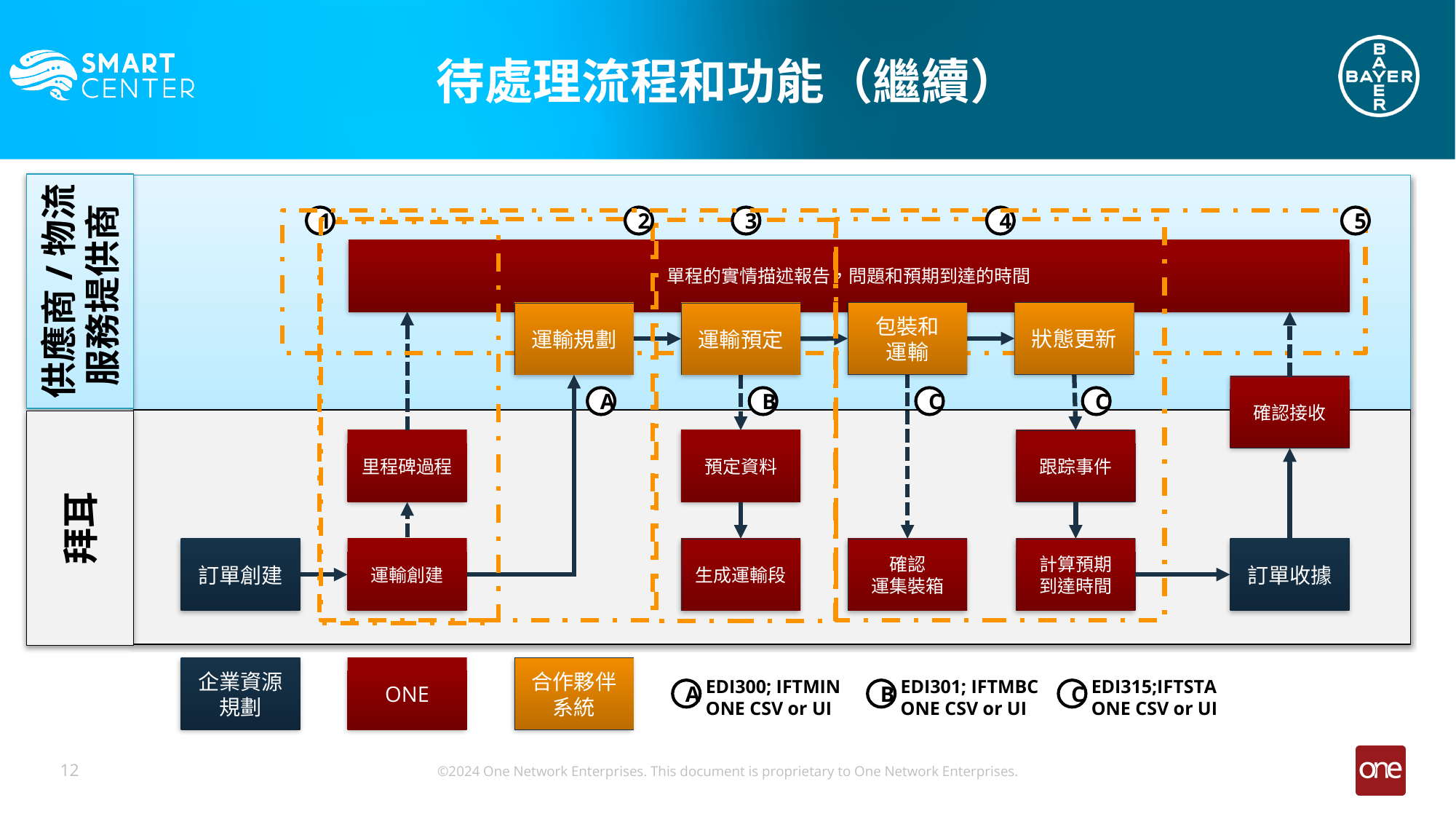

待處理流程和功能（繼續）
供應商/物流服務提供商

1
2
3
4
5

單程的實情描述報告，問題和預期到達的時間
包裝和
運輸
狀態更新
運輸規劃
運輸預定
確認接收
A
B
C
C

拜耳
里程碑過程
預定資料
跟踪事件
訂單創建
運輸創建
生成運輸段
確認
運集裝箱
計算預期
到達時間
訂單收據
企業資源規劃
ONE
合作夥伴系統
EDI300; IFTMIN
ONE CSV or UI
EDI301; IFTMBC
ONE CSV or UI
EDI315;IFTSTA
ONE CSV or UI
A
B
C